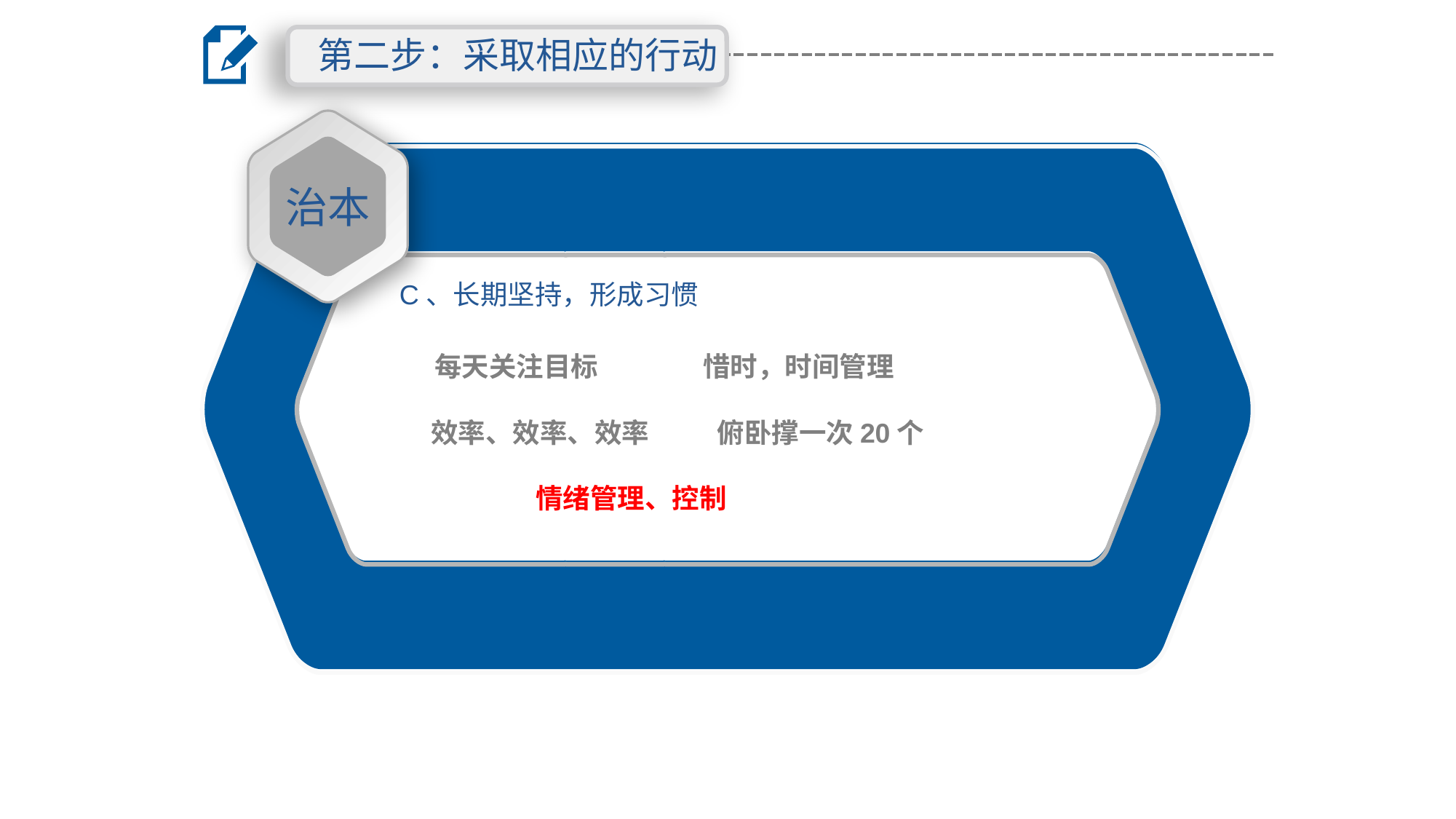

第二步：采取相应的行动

治本

C、长期坚持，形成习惯

    每天关注目标                 惜时，时间管理

    效率、效率、效率           俯卧撑一次20个

                     情绪管理、控制